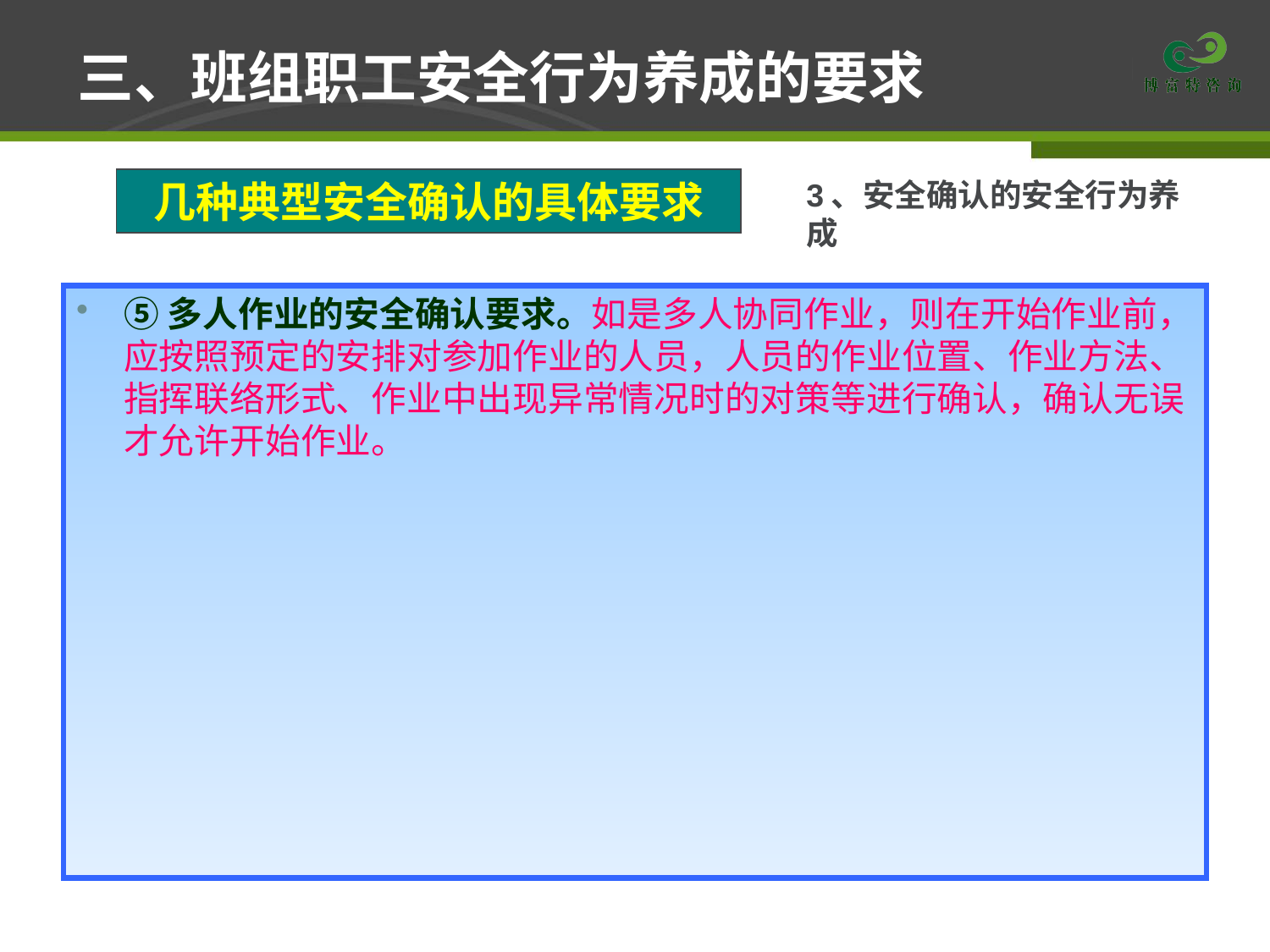

# 三、班组职工安全行为养成的要求
几种典型安全确认的具体要求
3、安全确认的安全行为养成
⑤多人作业的安全确认要求。如是多人协同作业，则在开始作业前，应按照预定的安排对参加作业的人员，人员的作业位置、作业方法、指挥联络形式、作业中出现异常情况时的对策等进行确认，确认无误才允许开始作业。
59